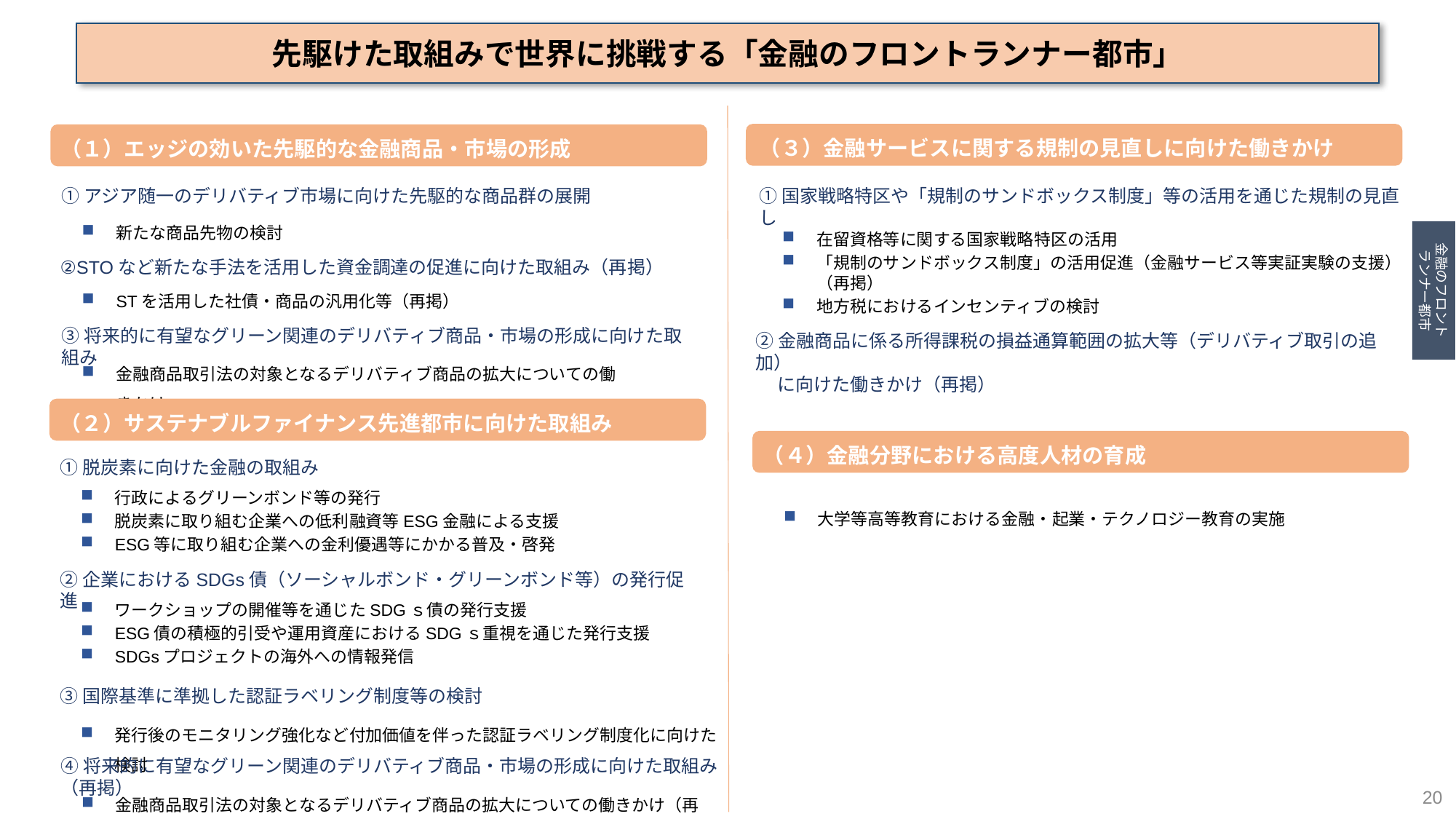

先駆けた取組みで世界に挑戦する「金融のフロントランナー都市」

（３）金融サービスに関する規制の見直しに向けた働きかけ
（１）エッジの効いた先駆的な金融商品・市場の形成
①国家戦略特区や「規制のサンドボックス制度」等の活用を通じた規制の見直し
①アジア随一のデリバティブ市場に向けた先駆的な商品群の展開
新たな商品先物の検討
金融のフロント
ランナー都市
在留資格等に関する国家戦略特区の活用
「規制のサンドボックス制度」の活用促進（金融サービス等実証実験の支援）（再掲）
地方税におけるインセンティブの検討
②STOなど新たな手法を活用した資金調達の促進に向けた取組み（再掲）
STを活用した社債・商品の汎用化等（再掲）
③将来的に有望なグリーン関連のデリバティブ商品・市場の形成に向けた取組み
②金融商品に係る所得課税の損益通算範囲の拡大等（デリバティブ取引の追加）
　 に向けた働きかけ（再掲）
金融商品取引法の対象となるデリバティブ商品の拡大についての働きかけ

（２）サステナブルファイナンス先進都市に向けた取組み

（４）金融分野における高度人材の育成
①脱炭素に向けた金融の取組み
行政によるグリーンボンド等の発行
脱炭素に取り組む企業への低利融資等ESG金融による支援
ESG等に取り組む企業への金利優遇等にかかる普及・啓発

大学等高等教育における金融・起業・テクノロジー教育の実施
②国内外の観光需要の取り込みの強化
②企業におけるSDGs債（ソーシャルボンド・グリーンボンド等）の発行促進
ワークショップの開催等を通じたSDGｓ債の発行支援
ESG債の積極的引受や運用資産におけるSDGｓ重視を通じた発行支援
SDGsプロジェクトの海外への情報発信
③国際基準に準拠した認証ラベリング制度等の検討
発行後のモニタリング強化など付加価値を伴った認証ラベリング制度化に向けた検討
④将来的に有望なグリーン関連のデリバティブ商品・市場の形成に向けた取組み（再掲）
20
金融商品取引法の対象となるデリバティブ商品の拡大についての働きかけ（再掲）